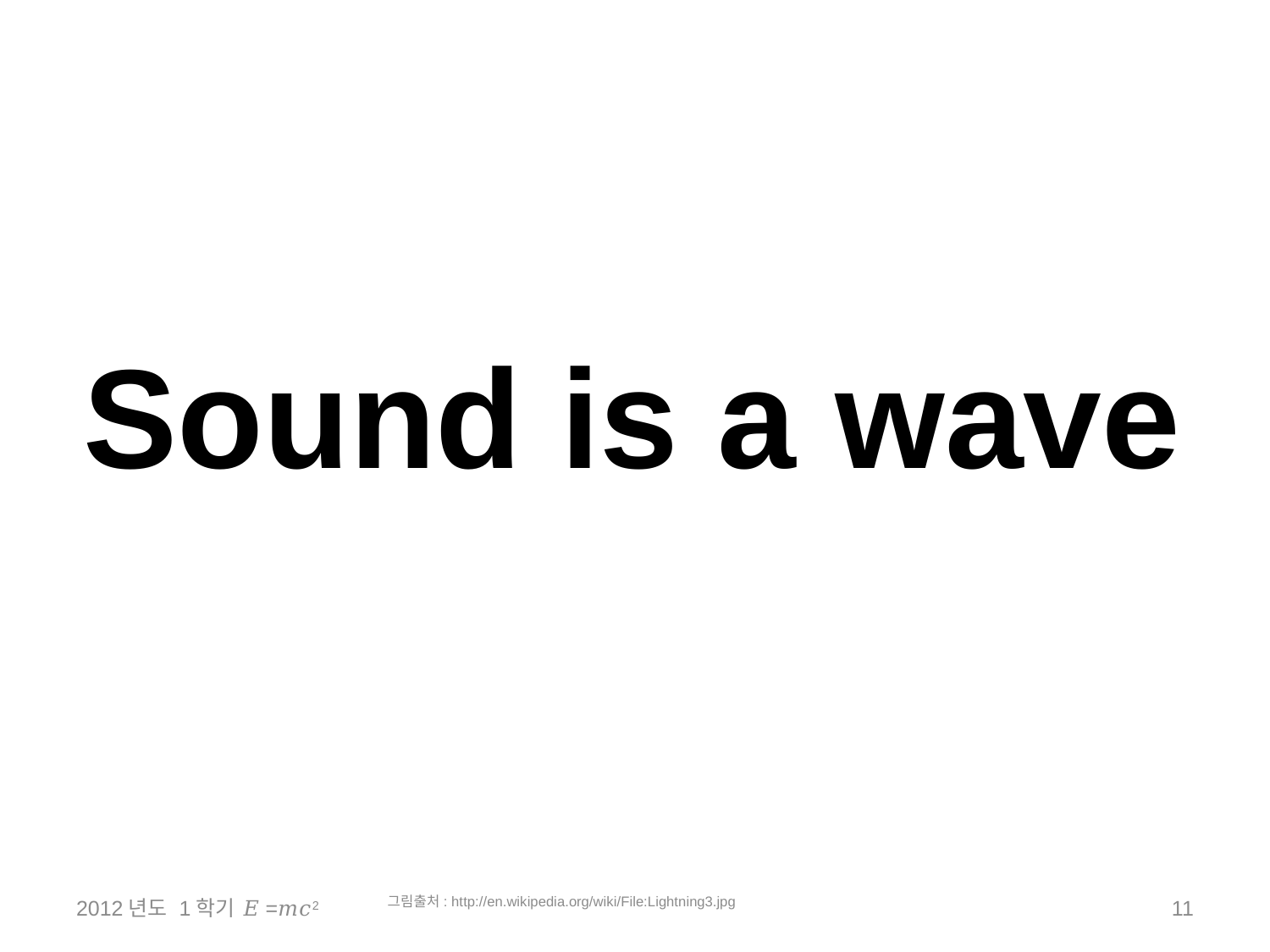

# Sound is a wave
그림출처: http://en.wikipedia.org/wiki/File:Lightning3.jpg
2012년도 1학기 𝐸=𝑚𝑐2
11